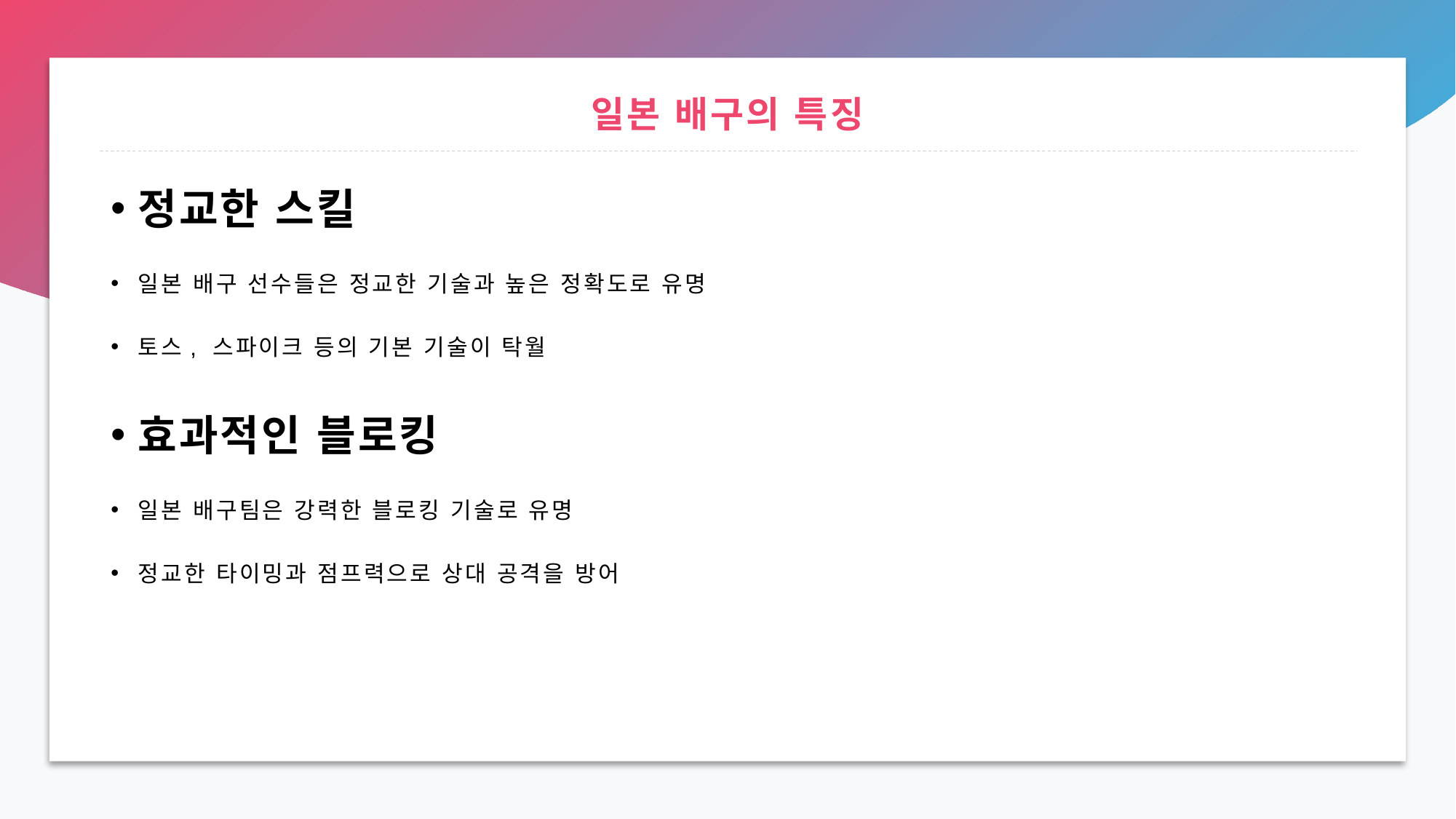

# 일본 배구의 특징
정교한 스킬
일본 배구 선수들은 정교한 기술과 높은 정확도로 유명
토스, 스파이크 등의 기본 기술이 탁월
효과적인 블로킹
일본 배구팀은 강력한 블로킹 기술로 유명
정교한 타이밍과 점프력으로 상대 공격을 방어